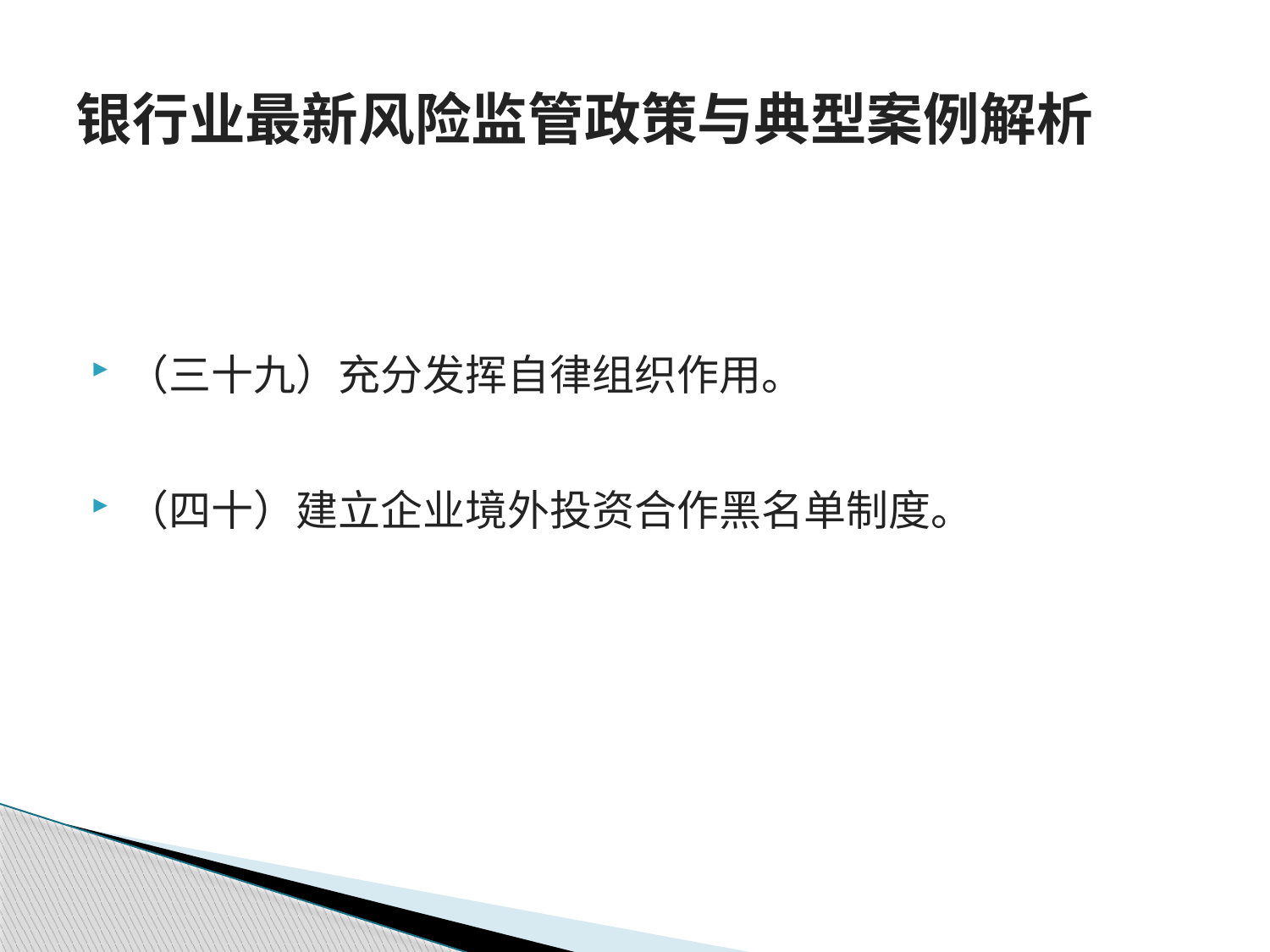

# 银行业最新风险监管政策与典型案例解析

（三十九）充分发挥自律组织作用。

（四十）建立企业境外投资合作黑名单制度。